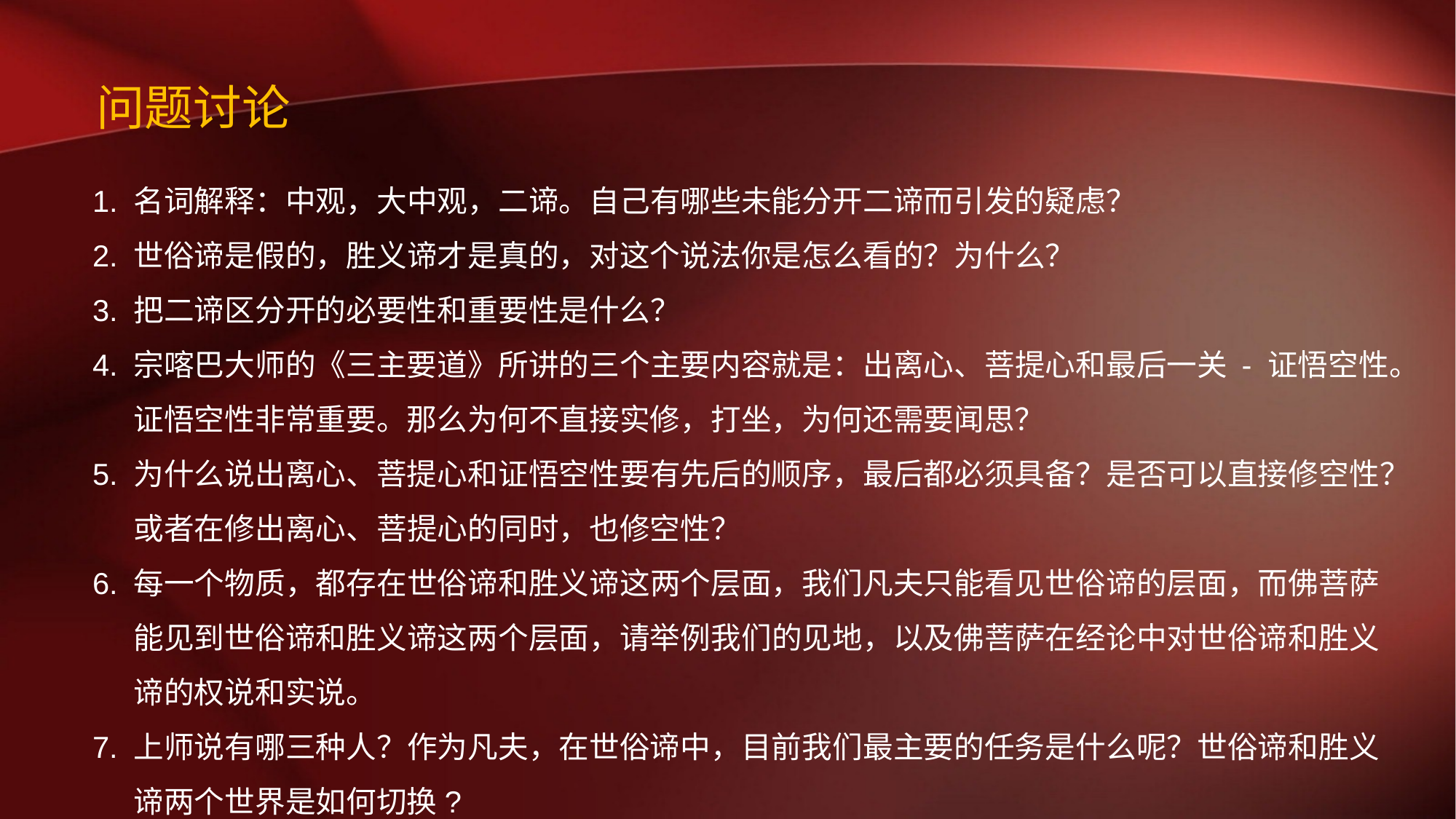

# 问题讨论
名词解释：中观，大中观，二谛。自己有哪些未能分开二谛而引发的疑虑？
世俗谛是假的，胜义谛才是真的，对这个说法你是怎么看的？为什么？
把二谛区分开的必要性和重要性是什么？
宗喀巴大师的《三主要道》所讲的三个主要内容就是：出离心、菩提心和最后一关 - 证悟空性。证悟空性非常重要。那么为何不直接实修，打坐，为何还需要闻思？
为什么说出离心、菩提心和证悟空性要有先后的顺序，最后都必须具备？是否可以直接修空性？或者在修出离心、菩提心的同时，也修空性？
每一个物质，都存在世俗谛和胜义谛这两个层面，我们凡夫只能看见世俗谛的层面，而佛菩萨能见到世俗谛和胜义谛这两个层面，请举例我们的见地，以及佛菩萨在经论中对世俗谛和胜义谛的权说和实说。
上师说有哪三种人？作为凡夫，在世俗谛中，目前我们最主要的任务是什么呢？世俗谛和胜义谛两个世界是如何切换?